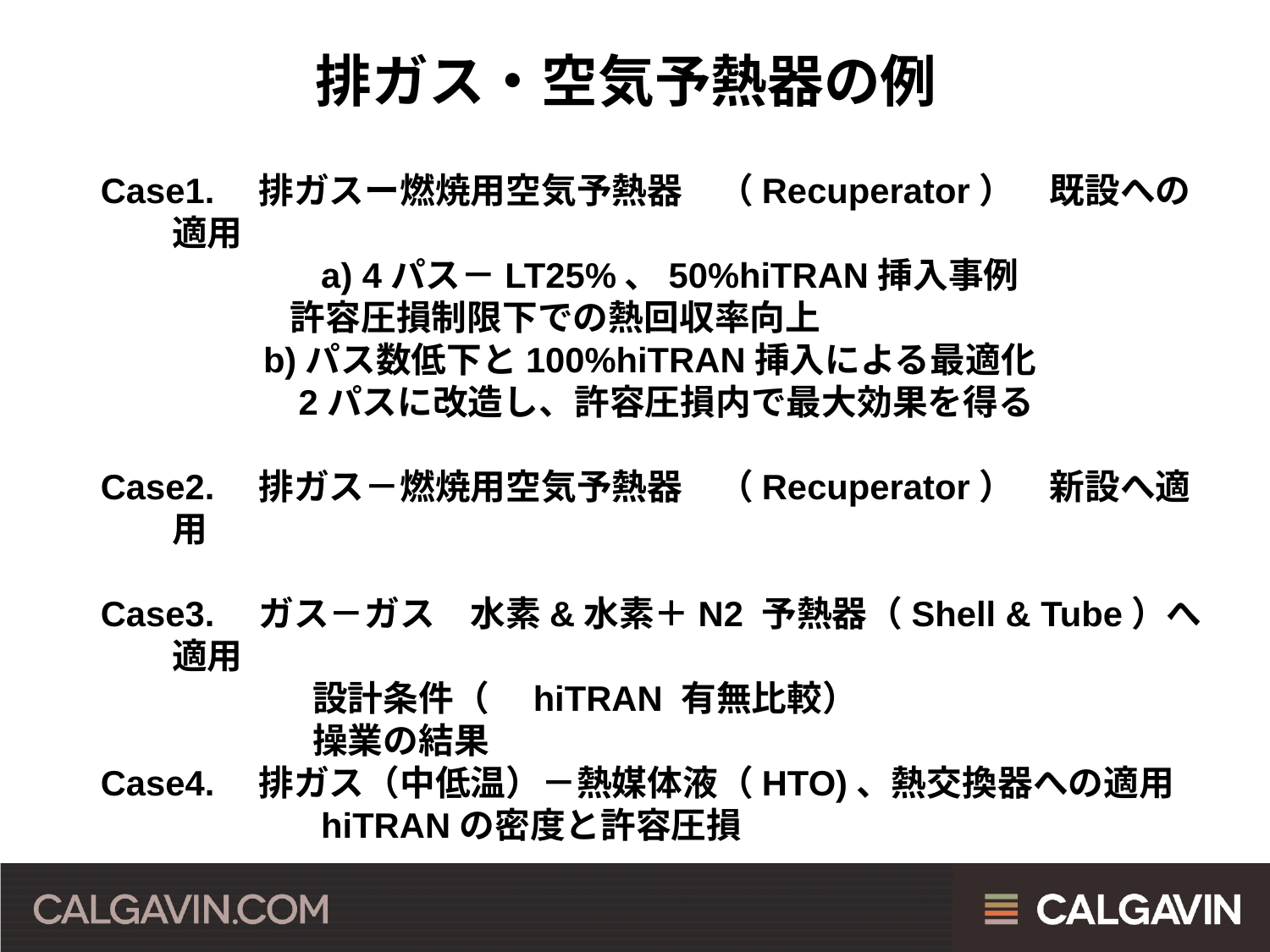

排ガス・空気予熱器の例
Case1.　排ガスー燃焼用空気予熱器　（Recuperator）　既設への適用
　　　　　　a) 4パス－LT25%、50%hiTRAN挿入事例
　　許容圧損制限下での熱回収率向上
　b)パス数低下と100%hiTRAN挿入による最適化
　　2パスに改造し、許容圧損内で最大効果を得る

Case2.　排ガス－燃焼用空気予熱器　（Recuperator）　新設へ適用

Case3.　ガス－ガス　水素&水素＋N2 予熱器（Shell & Tube）へ適用
　　　　　　設計条件（　hiTRAN 有無比較）
　　　　　　操業の結果
Case4.　排ガス（中低温）－熱媒体液（HTO)、熱交換器への適用
　　　　　　hiTRANの密度と許容圧損